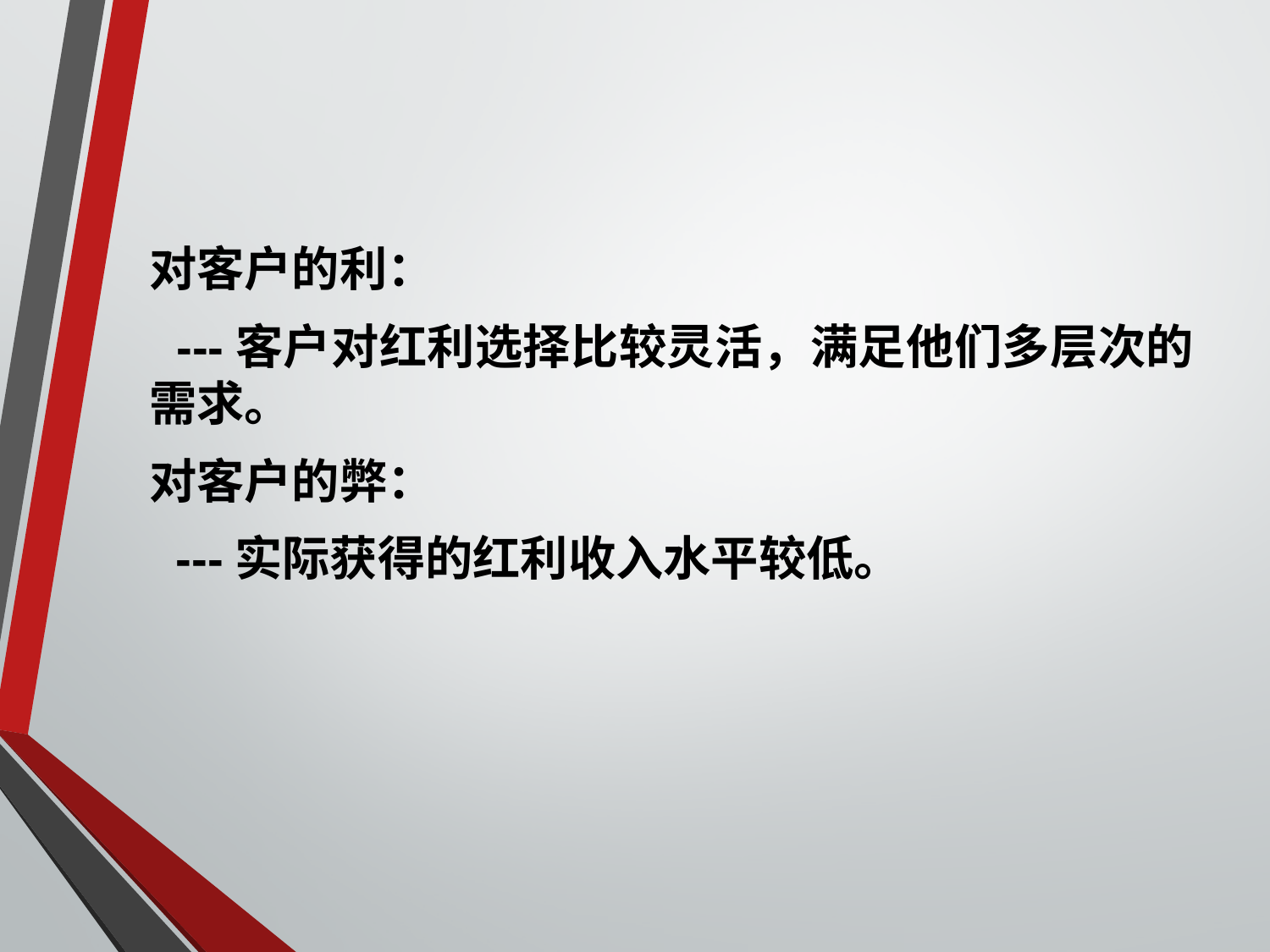

对客户的利：
  ---客户对红利选择比较灵活，满足他们多层次的需求。
对客户的弊：
  ---实际获得的红利收入水平较低。